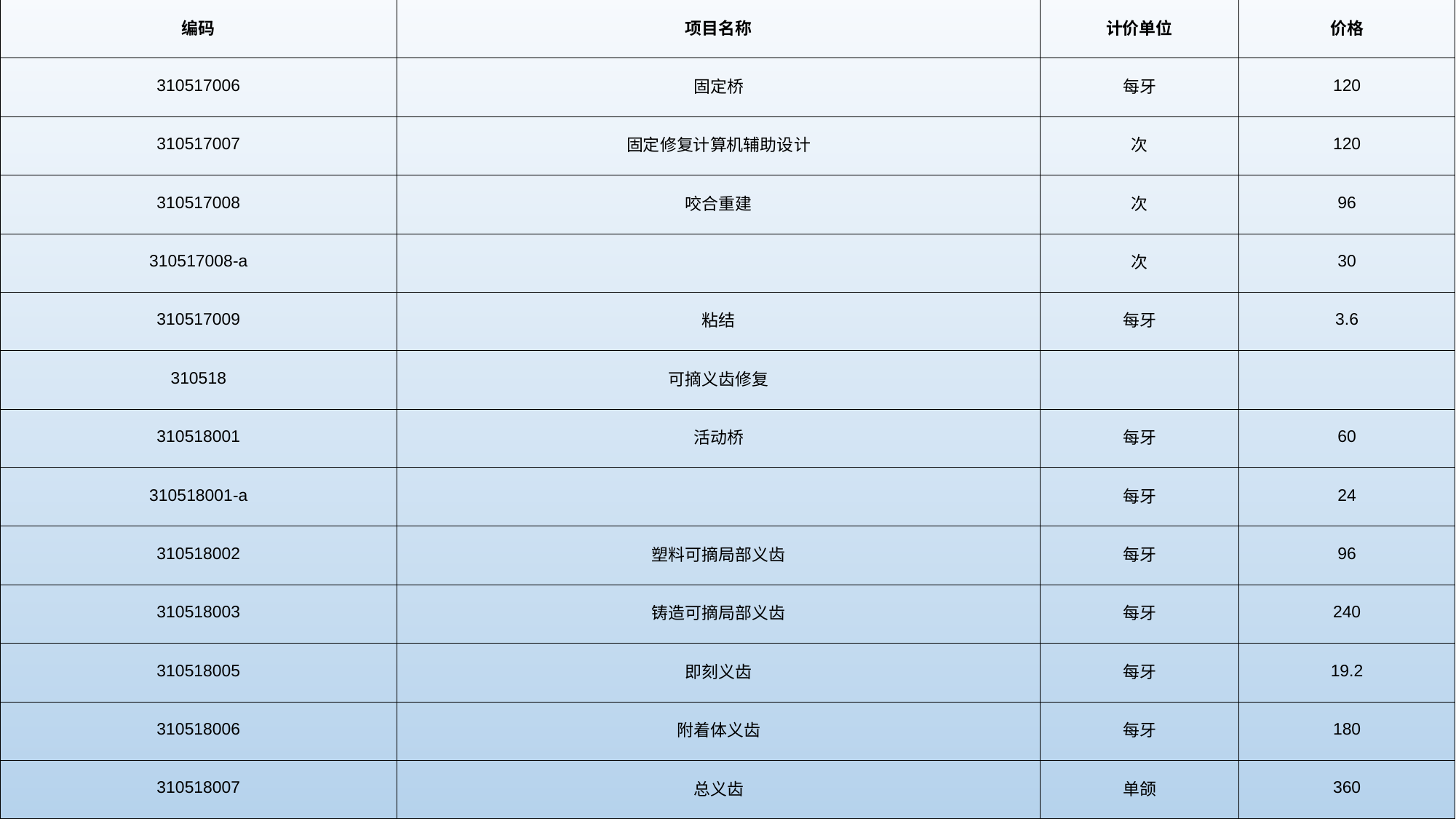

| 编码 | 项目名称 | 计价单位 | 价格 |
| --- | --- | --- | --- |
| 310517006 | 固定桥 | 每牙 | 120 |
| 310517007 | 固定修复计算机辅助设计 | 次 | 120 |
| 310517008 | 咬合重建 | 次 | 96 |
| 310517008-a |  | 次 | 30 |
| 310517009 | 粘结 | 每牙 | 3.6 |
| 310518 | 可摘义齿修复 |  |  |
| 310518001 | 活动桥 | 每牙 | 60 |
| 310518001-a |  | 每牙 | 24 |
| 310518002 | 塑料可摘局部义齿 | 每牙 | 96 |
| 310518003 | 铸造可摘局部义齿 | 每牙 | 240 |
| 310518005 | 即刻义齿 | 每牙 | 19.2 |
| 310518006 | 附着体义齿 | 每牙 | 180 |
| 310518007 | 总义齿 | 单颌 | 360 |